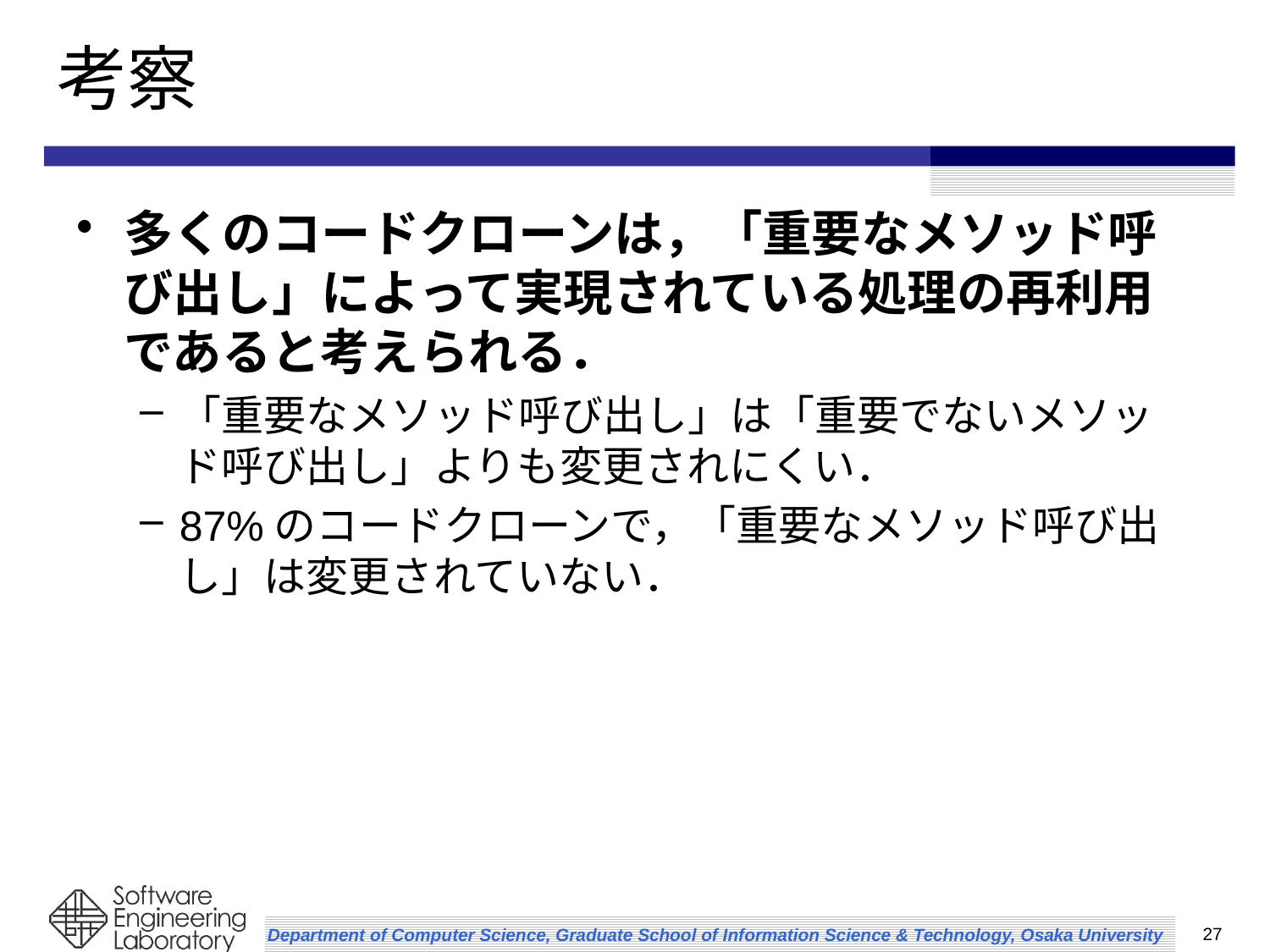

# 考察
多くのコードクローンは，「重要なメソッド呼び出し」によって実現されている処理の再利用であると考えられる．
「重要なメソッド呼び出し」は「重要でないメソッド呼び出し」よりも変更されにくい．
87%のコードクローンで，「重要なメソッド呼び出し」は変更されていない．

27